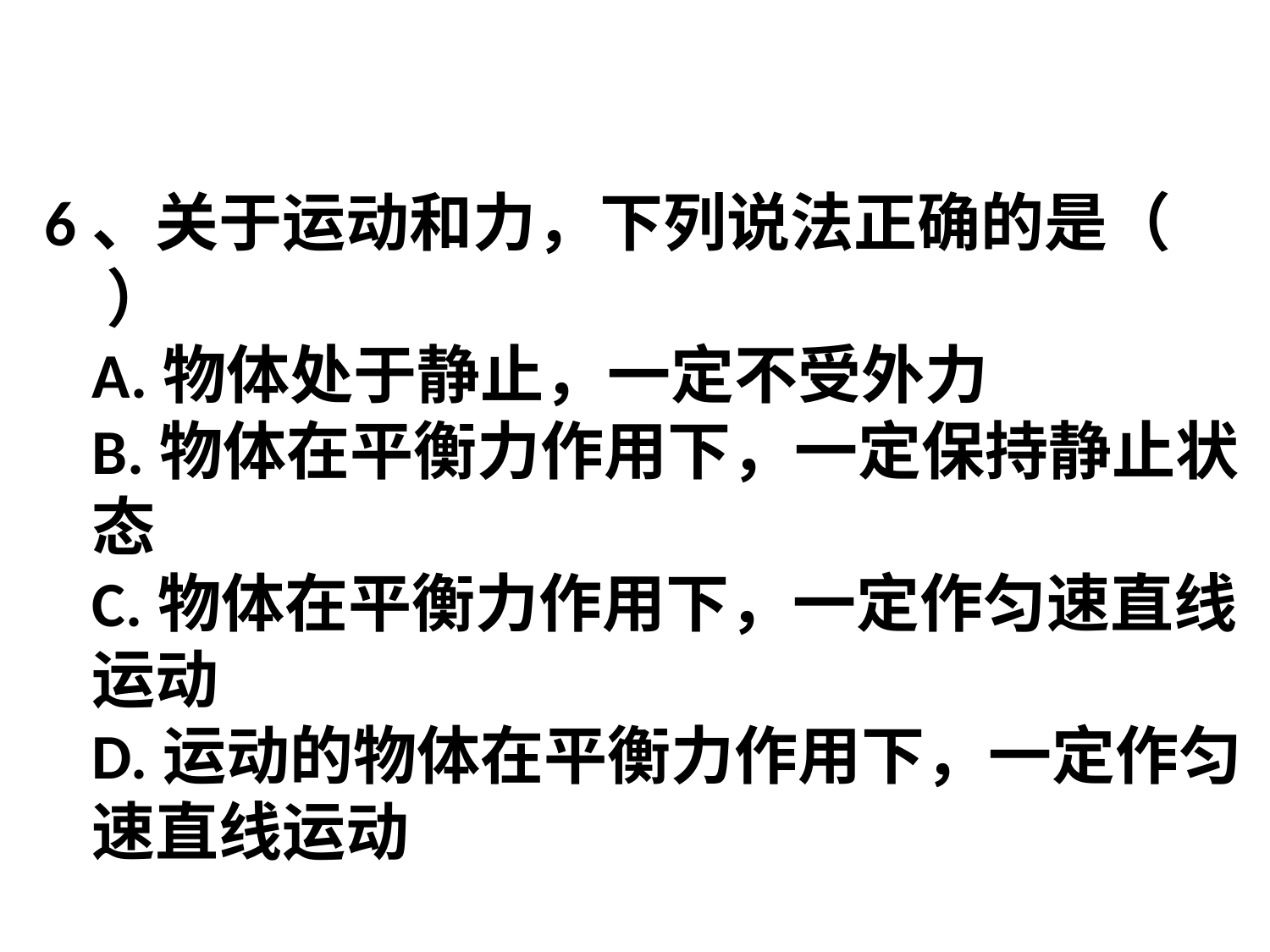

6、关于运动和力，下列说法正确的是（   ）
A.物体处于静止，一定不受外力
B.物体在平衡力作用下，一定保持静止状态
C.物体在平衡力作用下，一定作匀速直线运动
D.运动的物体在平衡力作用下，一定作匀速直线运动